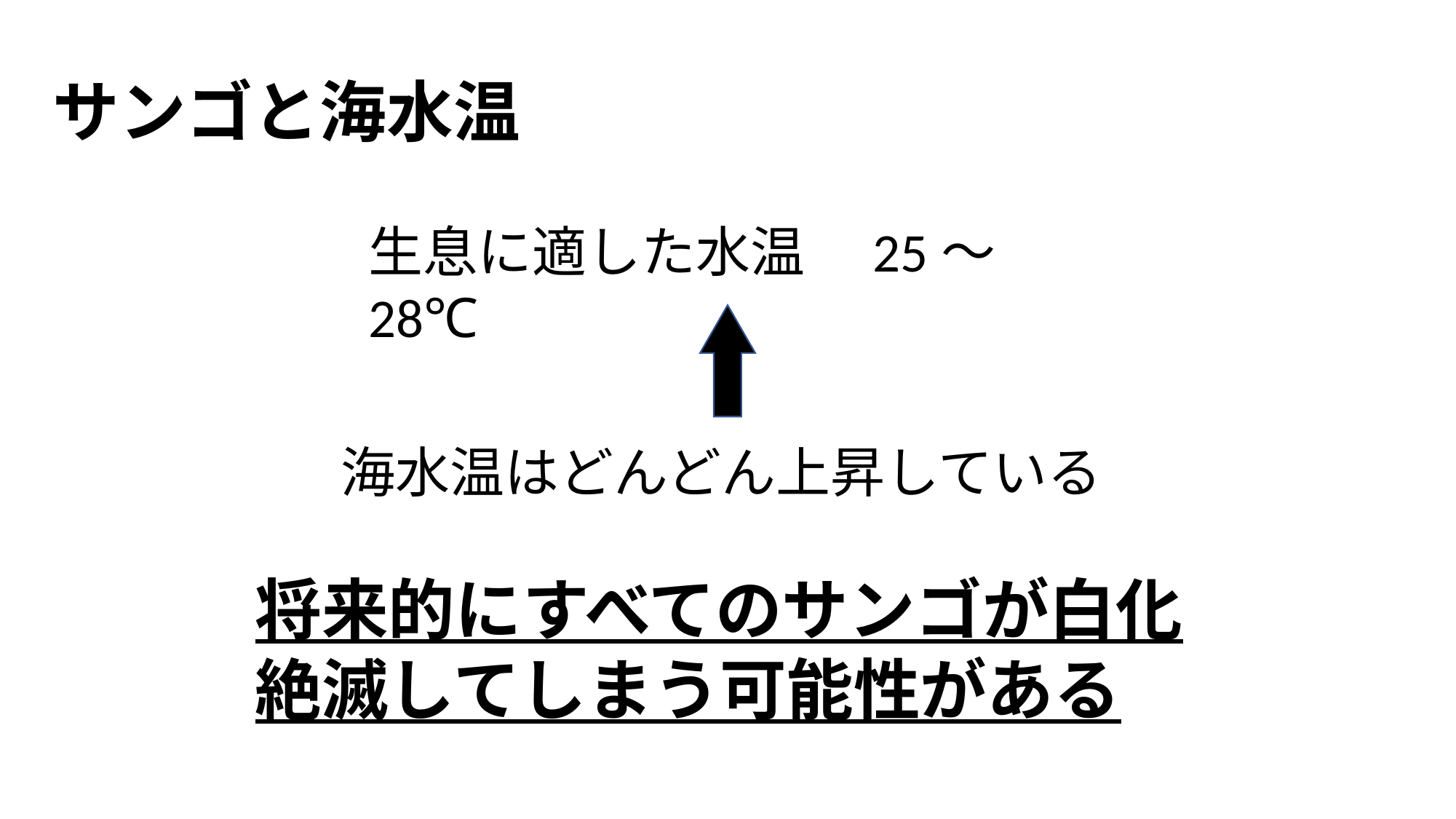

# サンゴと海水温
生息に適した水温　25〜28℃

海水温はどんどん上昇している
将来的にすべてのサンゴが白化絶滅してしまう可能性がある